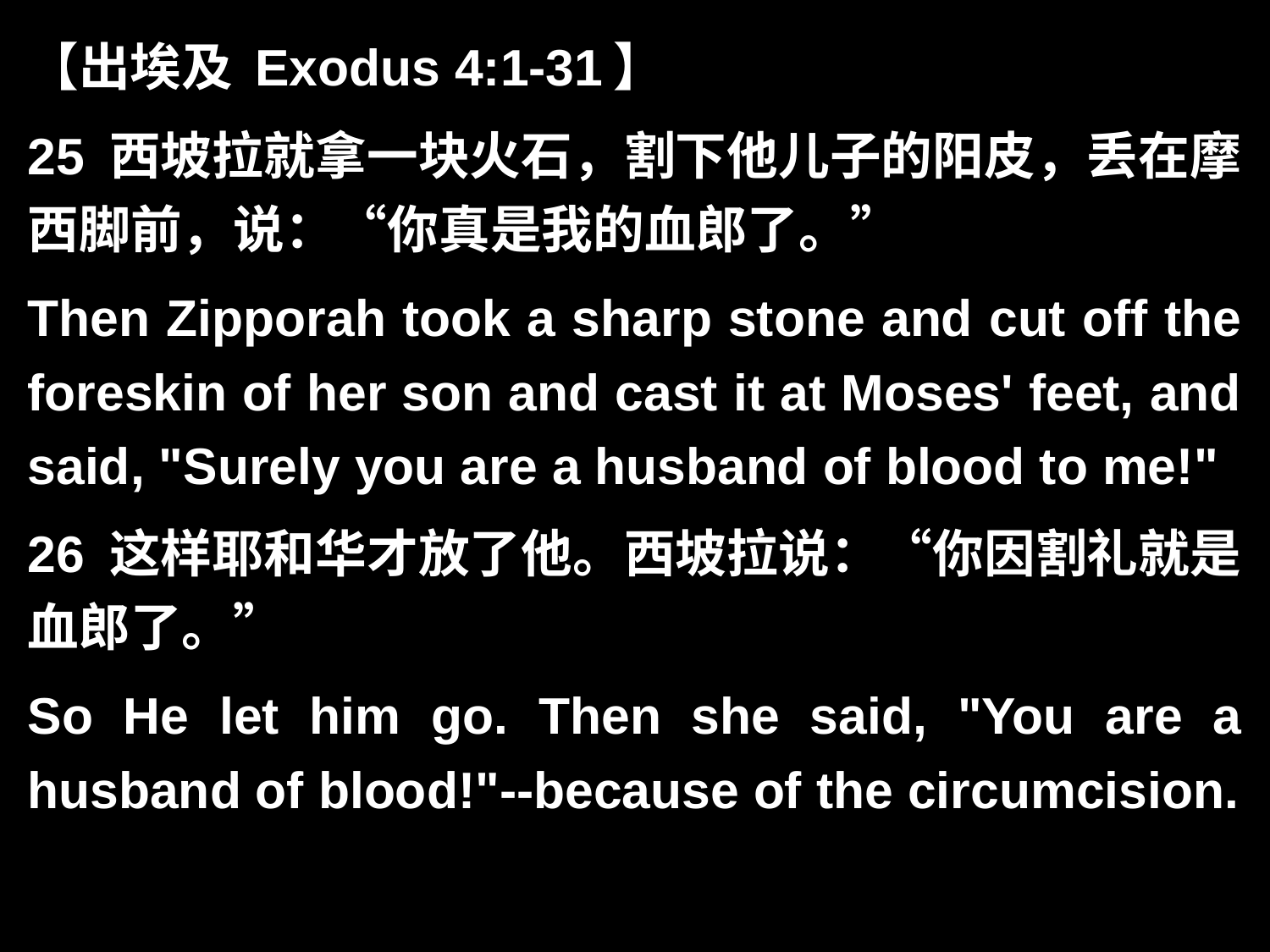

【出埃及 Exodus 4:1-31】
25 西坡拉就拿一块火石，割下他儿子的阳皮，丢在摩西脚前，说：“你真是我的血郎了。”
Then Zipporah took a sharp stone and cut off the foreskin of her son and cast it at Moses' feet, and said, "Surely you are a husband of blood to me!"
26 这样耶和华才放了他。西坡拉说：“你因割礼就是血郎了。”
So He let him go. Then she said, "You are a husband of blood!"--because of the circumcision.